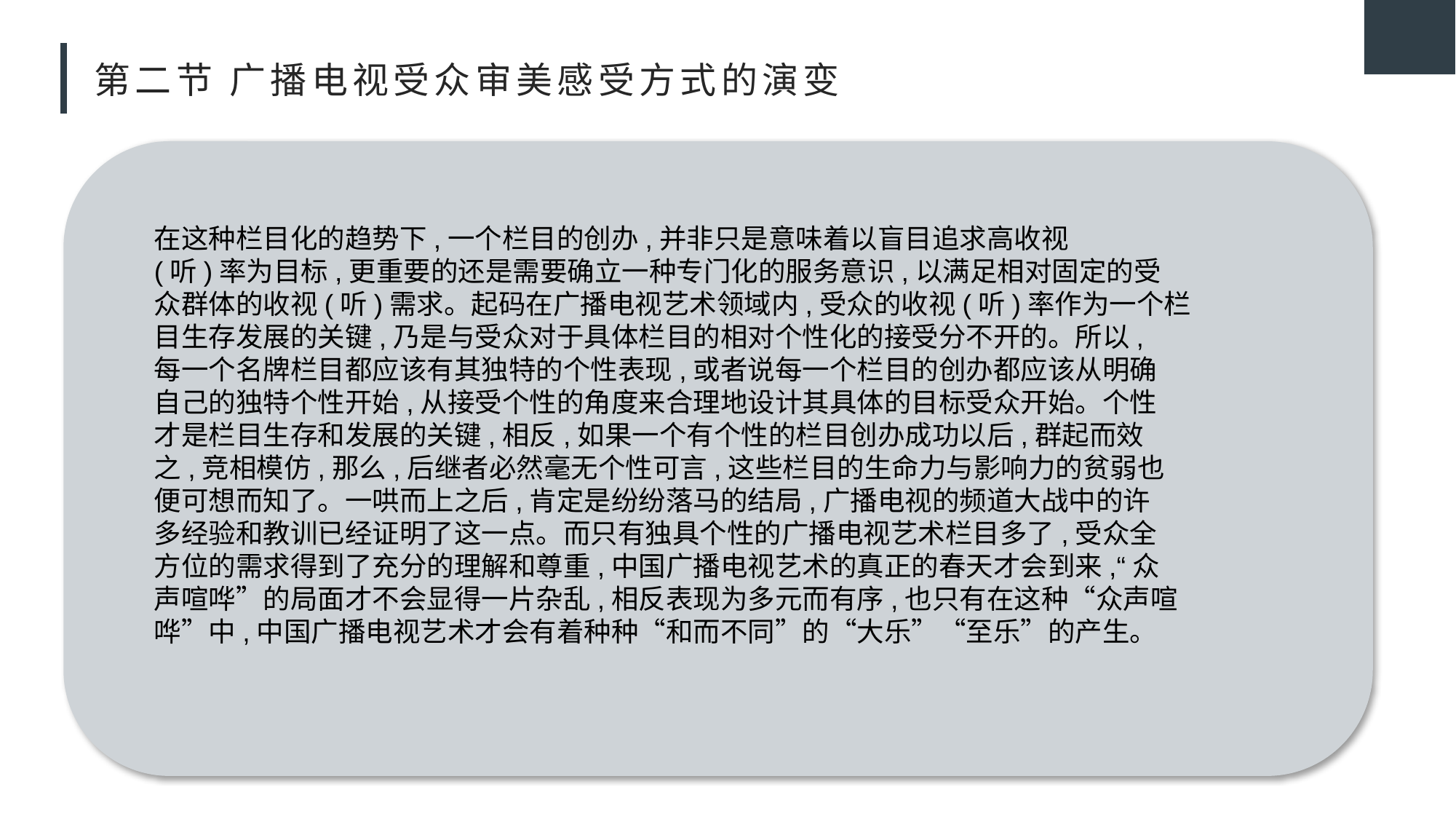

# 第二节 广播电视受众审美感受方式的演变

在这种栏目化的趋势下,一个栏目的创办,并非只是意味着以盲目追求高收视
(听)率为目标,更重要的还是需要确立一种专门化的服务意识,以满足相对固定的受
众群体的收视(听)需求。起码在广播电视艺术领域内,受众的收视(听)率作为一个栏
目生存发展的关键,乃是与受众对于具体栏目的相对个性化的接受分不开的。所以,
每一个名牌栏目都应该有其独特的个性表现,或者说每一个栏目的创办都应该从明确
自己的独特个性开始,从接受个性的角度来合理地设计其具体的目标受众开始。个性
才是栏目生存和发展的关键,相反,如果一个有个性的栏目创办成功以后,群起而效
之,竞相模仿,那么,后继者必然毫无个性可言,这些栏目的生命力与影响力的贫弱也
便可想而知了。一哄而上之后,肯定是纷纷落马的结局,广播电视的频道大战中的许
多经验和教训已经证明了这一点。而只有独具个性的广播电视艺术栏目多了,受众全
方位的需求得到了充分的理解和尊重,中国广播电视艺术的真正的春天才会到来,“众
声喧哗”的局面才不会显得一片杂乱,相反表现为多元而有序,也只有在这种“众声喧
哗”中,中国广播电视艺术才会有着种种“和而不同”的“大乐”“至乐”的产生。